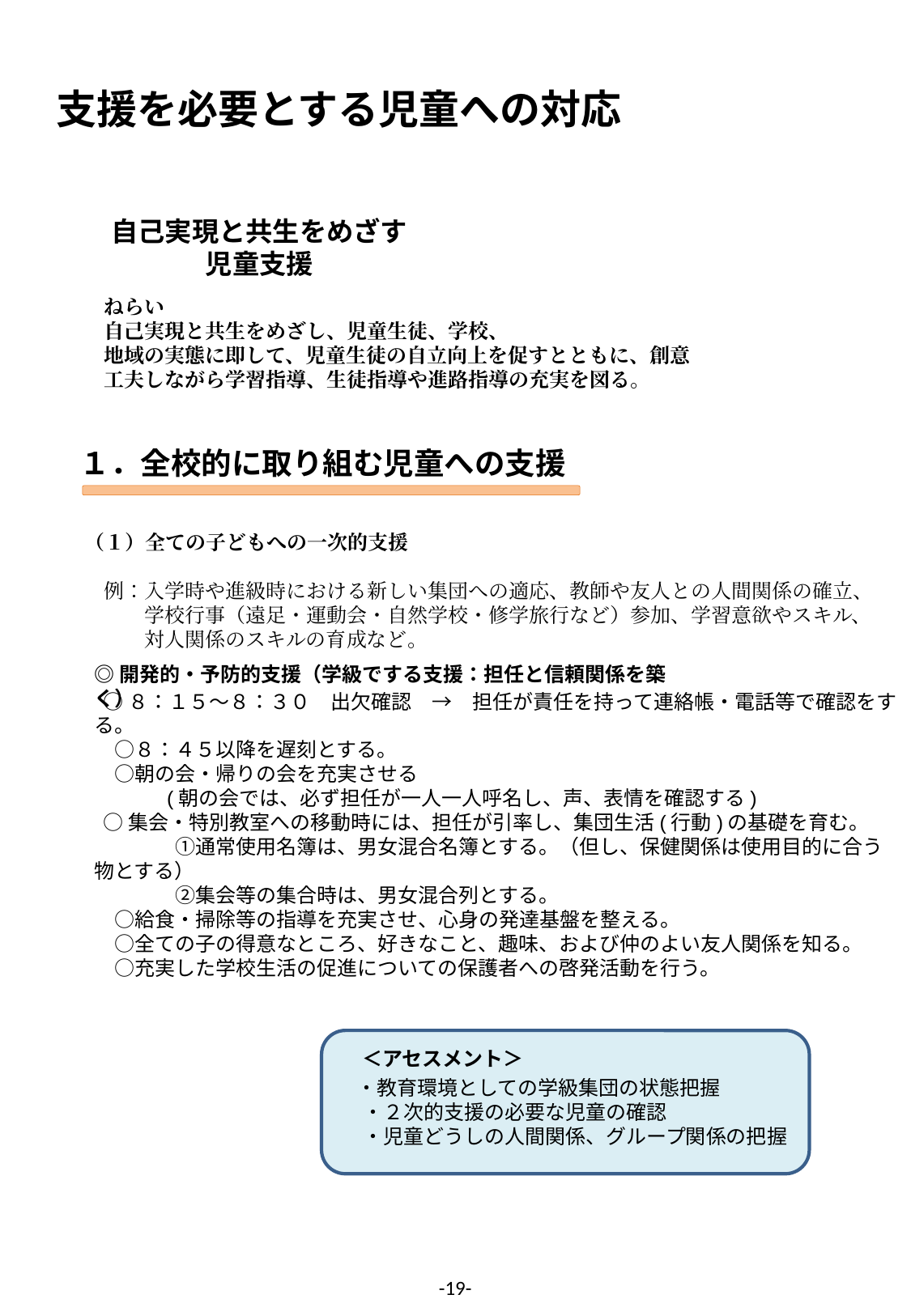

# 支援を必要とする児童への対応
自己実現と共生をめざす
児童支援
ねらい
自己実現と共生をめざし、児童生徒、学校、
地域の実態に即して、児童生徒の自立向上を促すとともに、創意工夫しながら学習指導、生徒指導や進路指導の充実を図る。
１．全校的に取り組む児童への支援

（１）全ての子どもへの一次的支援
例：入学時や進級時における新しい集団への適応、教師や友人との人間関係の確立、
　　学校行事（遠足・運動会・自然学校・修学旅行など）参加、学習意欲やスキル、
　　対人関係のスキルの育成など。
◎開発的・予防的支援（学級でする支援：担任と信頼関係を築く）
  ○８：１５～８：３０　出欠確認　→　担任が責任を持って連絡帳・電話等で確認をする。
　○８：４５以降を遅刻とする。
　○朝の会・帰りの会を充実させる
     　　(朝の会では、必ず担任が一人一人呼名し、声、表情を確認する)
  ○集会・特別教室への移動時には、担任が引率し、集団生活(行動)の基礎を育む。
　　　　①通常使用名簿は、男女混合名簿とする。（但し、保健関係は使用目的に合う物とする）
　　　　②集会等の集合時は、男女混合列とする。
　○給食・掃除等の指導を充実させ、心身の発達基盤を整える。
　○全ての子の得意なところ、好きなこと、趣味、および仲のよい友人関係を知る。
　○充実した学校生活の促進についての保護者への啓発活動を行う。

 ＜アセスメント＞
  ・教育環境としての学級集団の状態把握
　・２次的支援の必要な児童の確認
　・児童どうしの人間関係、グループ関係の把握
-19-